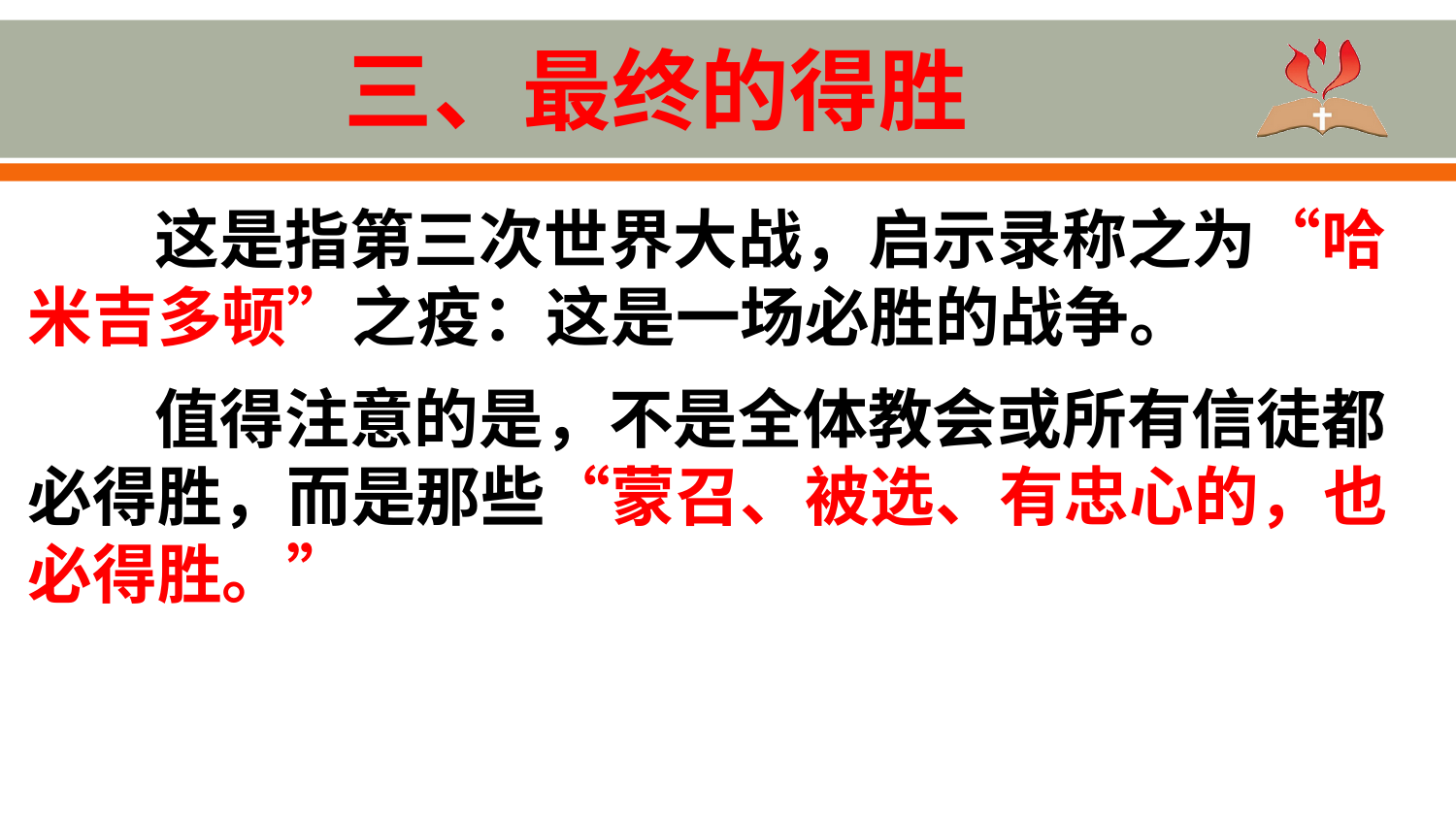

# 三、最终的得胜
这是指第三次世界大战，启示录称之为“哈米吉多顿”之疫：这是一场必胜的战争。
值得注意的是，不是全体教会或所有信徒都必得胜，而是那些“蒙召、被选、有忠心的，也必得胜。”

34